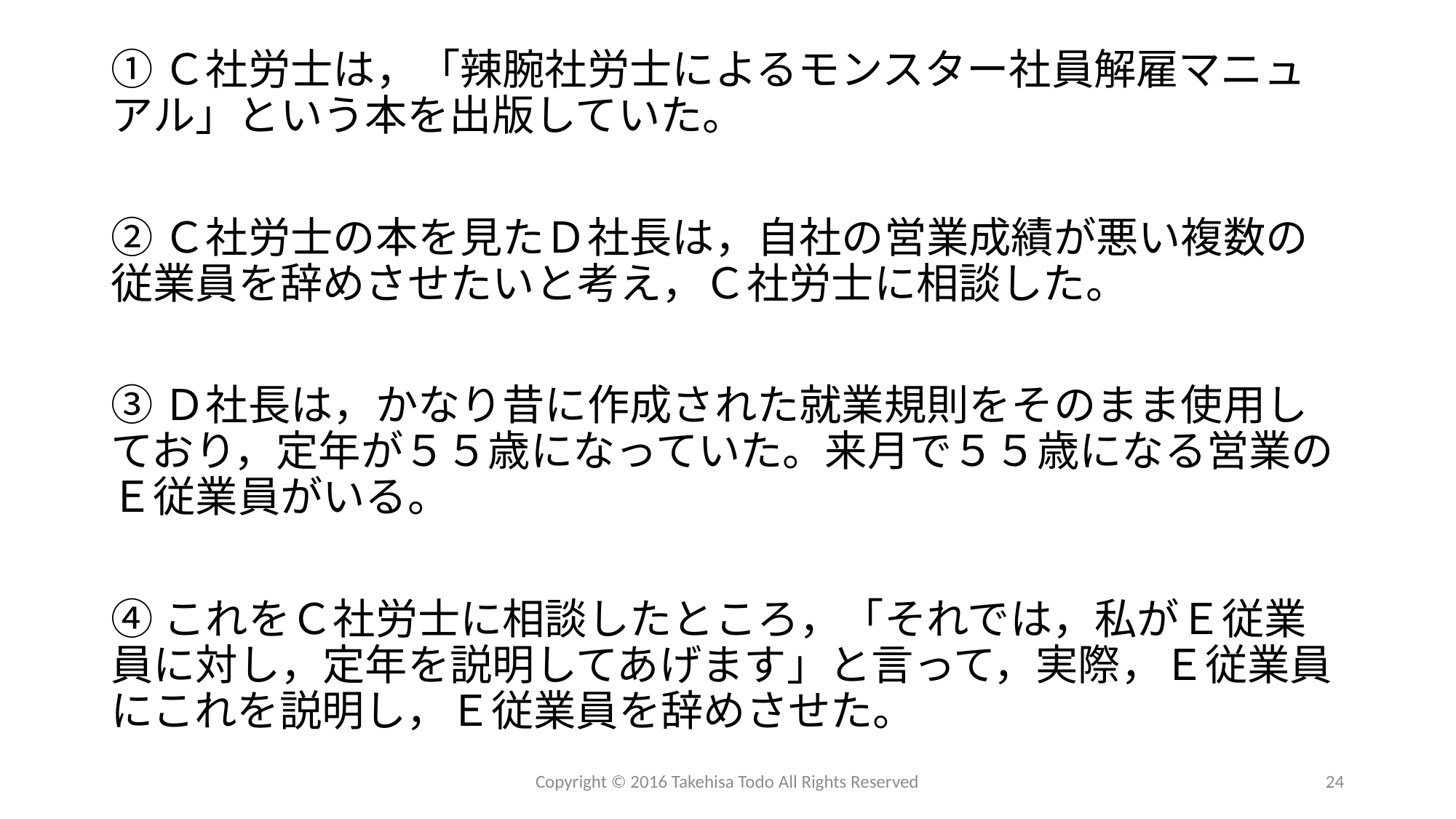

①Ｃ社労士は，「辣腕社労士によるモンスター社員解雇マニュアル」という本を出版していた。

②Ｃ社労士の本を見たＤ社長は，自社の営業成績が悪い複数の従業員を辞めさせたいと考え，Ｃ社労士に相談した。

③Ｄ社長は，かなり昔に作成された就業規則をそのまま使用しており，定年が５５歳になっていた。来月で５５歳になる営業のＥ従業員がいる。

④これをＣ社労士に相談したところ，「それでは，私がＥ従業員に対し，定年を説明してあげます」と言って，実際，Ｅ従業員にこれを説明し，Ｅ従業員を辞めさせた。
Copyright © 2016 Takehisa Todo All Rights Reserved
24